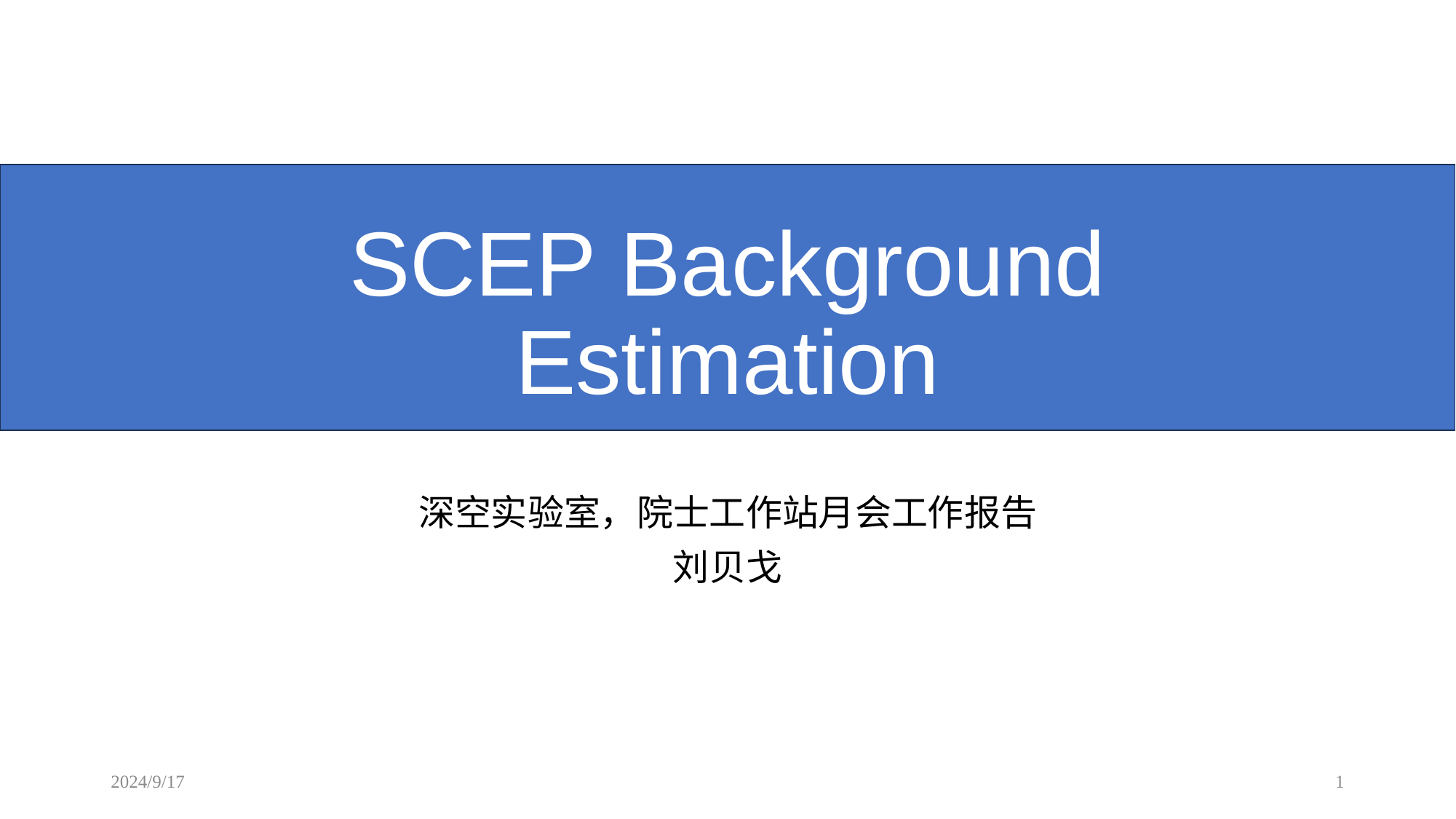

# SCEP Background Estimation

深空实验室，院士工作站月会工作报告
刘贝戈
2024/9/17
1